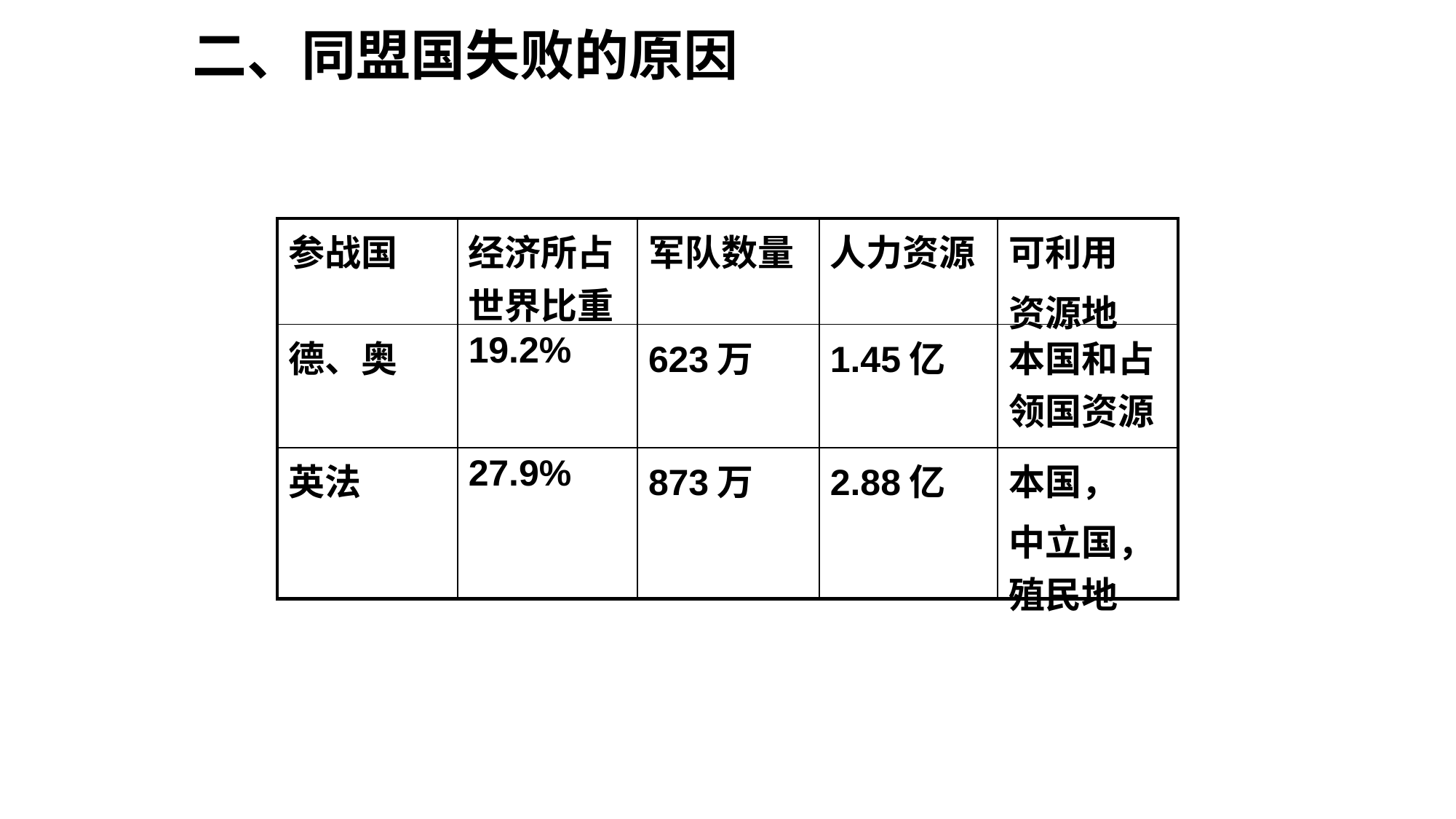

二、同盟国失败的原因
| 参战国 | 经济所占世界比重 | 军队数量 | 人力资源 | 可利用 资源地 |
| --- | --- | --- | --- | --- |
| 德、奥 | 19.2% | 623万 | 1.45亿 | 本国和占领国资源 |
| 英法 | 27.9% | 873万 | 2.88亿 | 本国， 中立国，殖民地 |